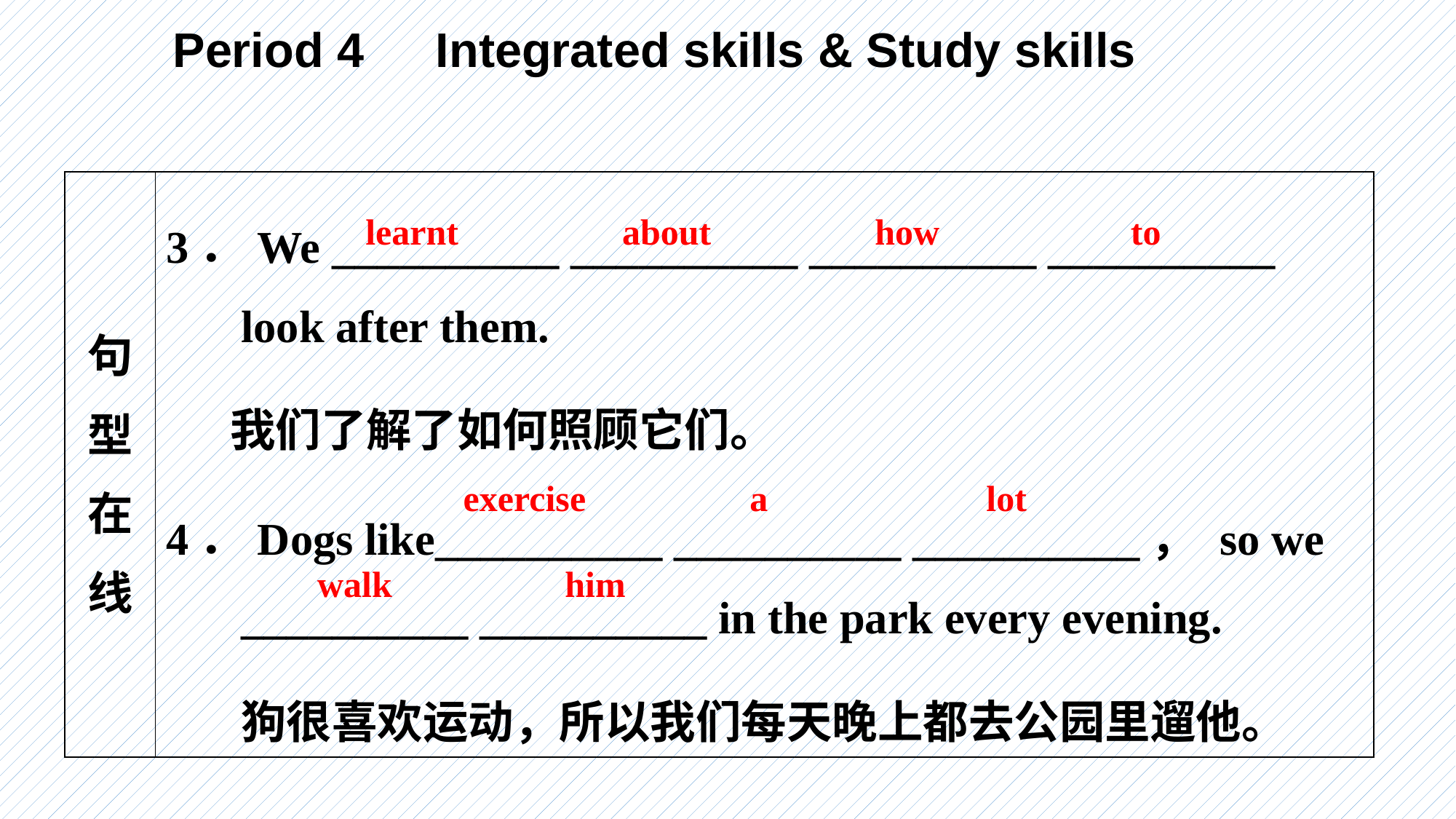

Period 4　Integrated skills & Study skills
| 句 型 在 线 | 3．We \_\_\_\_\_\_\_\_\_\_ \_\_\_\_\_\_\_\_\_\_ \_\_\_\_\_\_\_\_\_\_ \_\_\_\_\_\_\_\_\_\_ look after them. 我们了解了如何照顾它们。 4．Dogs like\_\_\_\_\_\_\_\_\_\_ \_\_\_\_\_\_\_\_\_\_ \_\_\_\_\_\_\_\_\_\_， so we \_\_\_\_\_\_\_\_\_\_ \_\_\_\_\_\_\_\_\_\_ in the park every evening. 狗很喜欢运动，所以我们每天晚上都去公园里遛他。 |
| --- | --- |
learnt                  about                  how                     to

exercise                  a                        lot
walk                   him